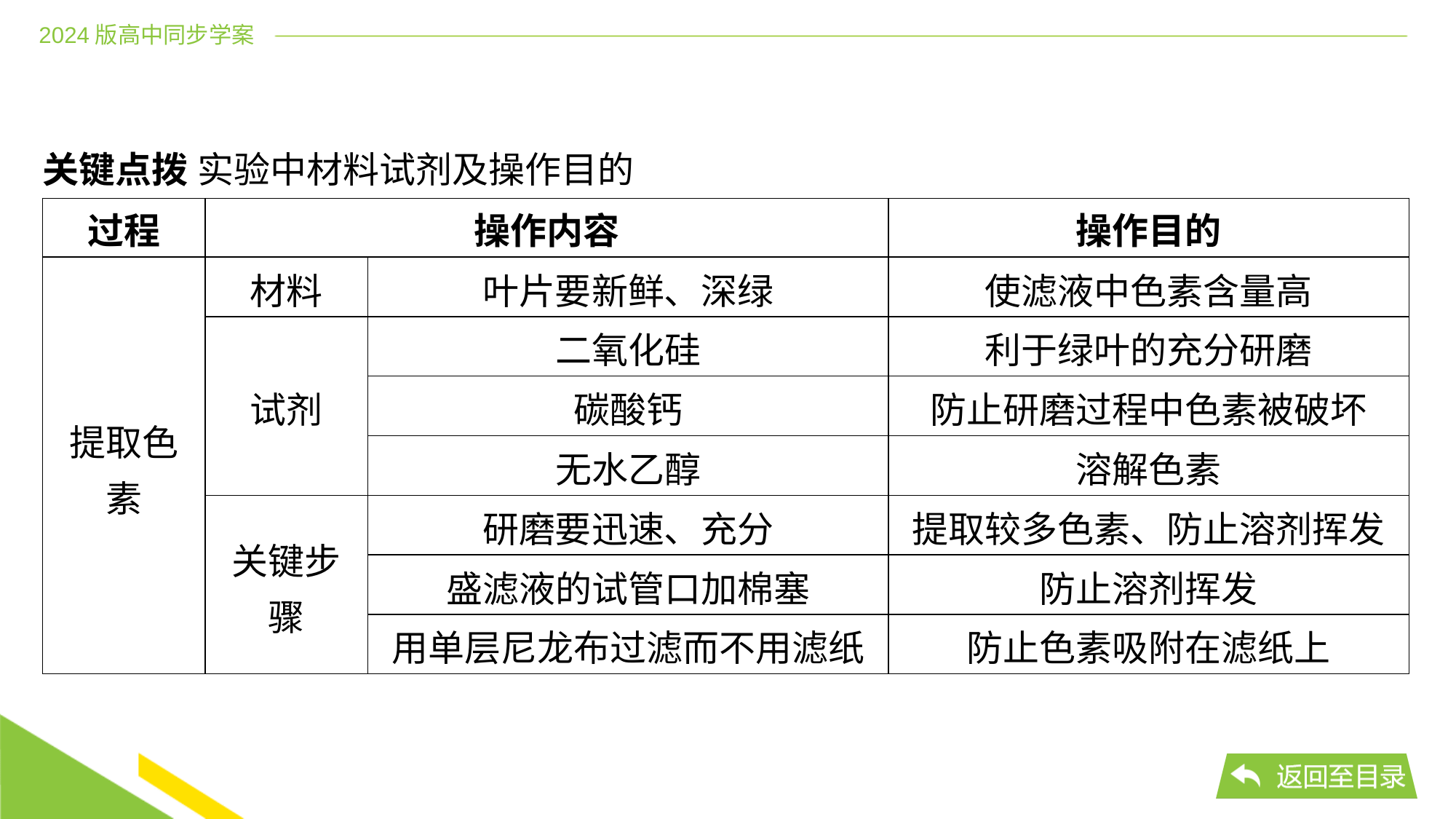

关键点拨 实验中材料试剂及操作目的
| 过程 | 操作内容 |  | 操作目的 |
| --- | --- | --- | --- |
| 提取色 素 | 材料 | 叶片要新鲜、深绿 | 使滤液中色素含量高 |
|  | 试剂 | 二氧化硅 | 利于绿叶的充分研磨 |
|  |  | 碳酸钙 | 防止研磨过程中色素被破坏 |
|  |  | 无水乙醇 | 溶解色素 |
|  | 关键步 骤 | 研磨要迅速、充分 | 提取较多色素、防止溶剂挥发 |
|  |  | 盛滤液的试管口加棉塞 | 防止溶剂挥发 |
|  |  | 用单层尼龙布过滤而不用滤纸 | 防止色素吸附在滤纸上 |